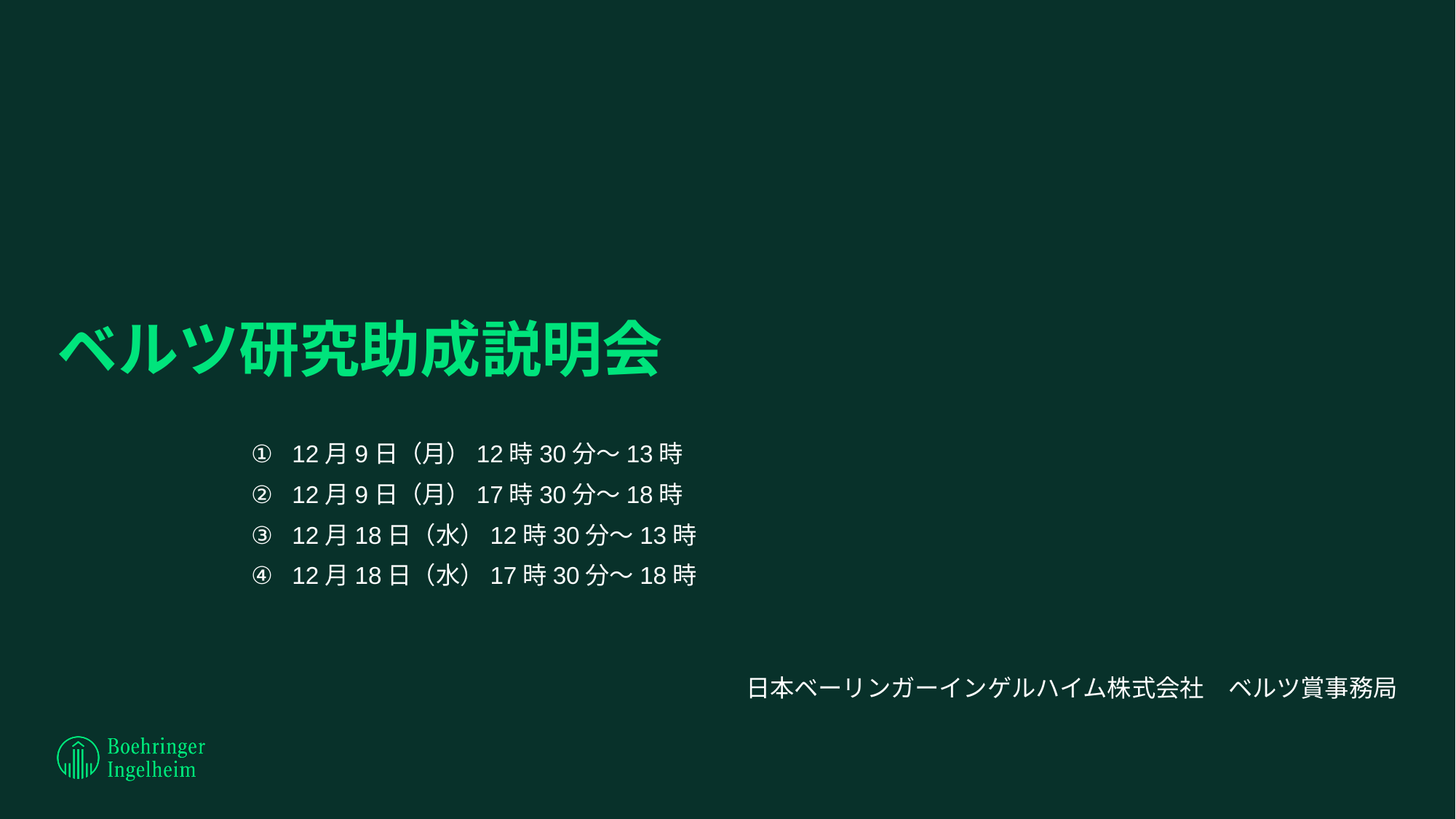

# ベルツ研究助成説明会
12月9日（月）12時30分～13時
12月9日（月）17時30分～18時
12月18日（水）12時30分～13時
12月18日（水）17時30分～18時

日本ベーリンガーインゲルハイム株式会社　ベルツ賞事務局